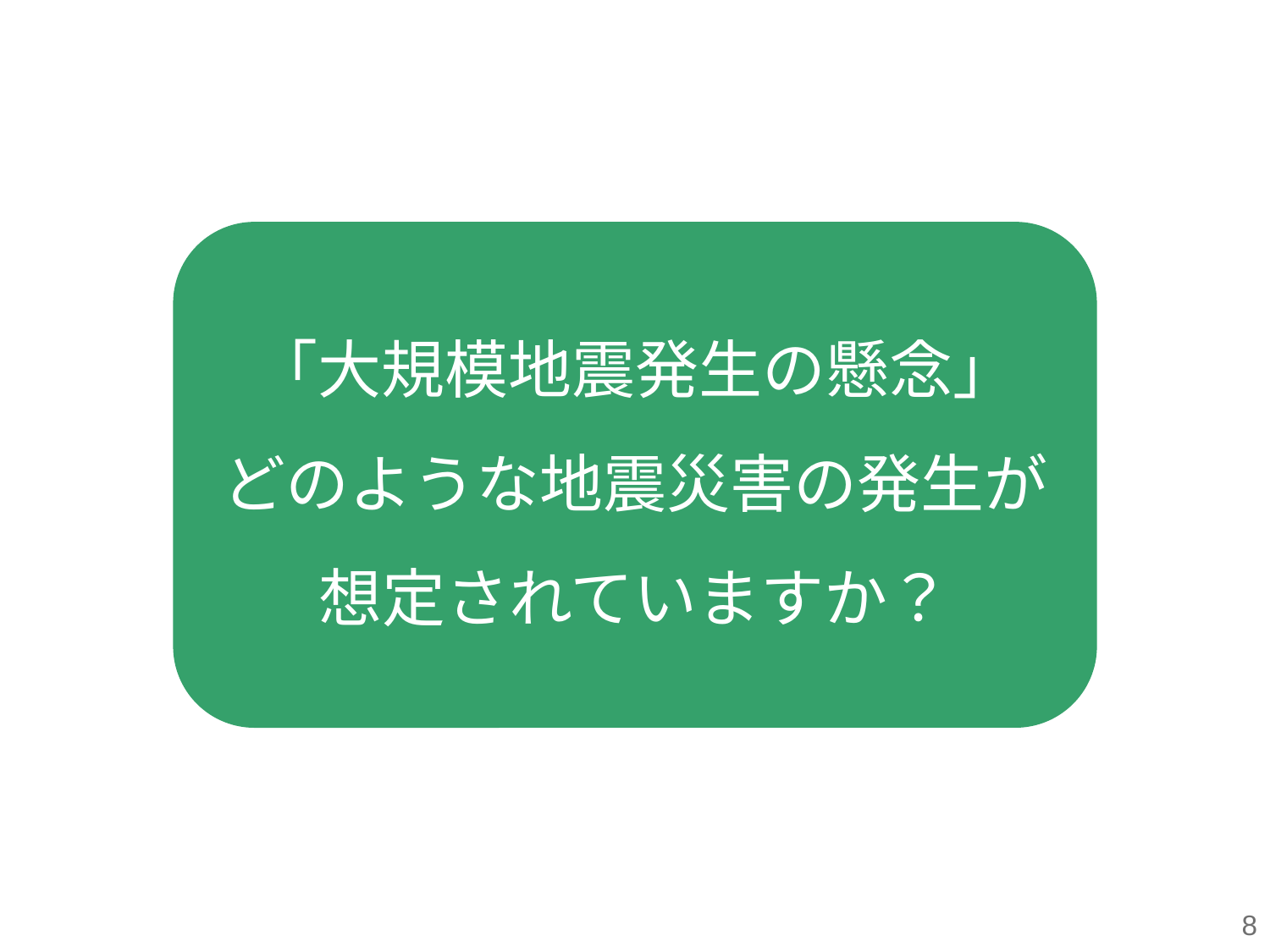

「大規模地震発生の懸念」
どのような地震災害の発生が
想定されていますか？
8